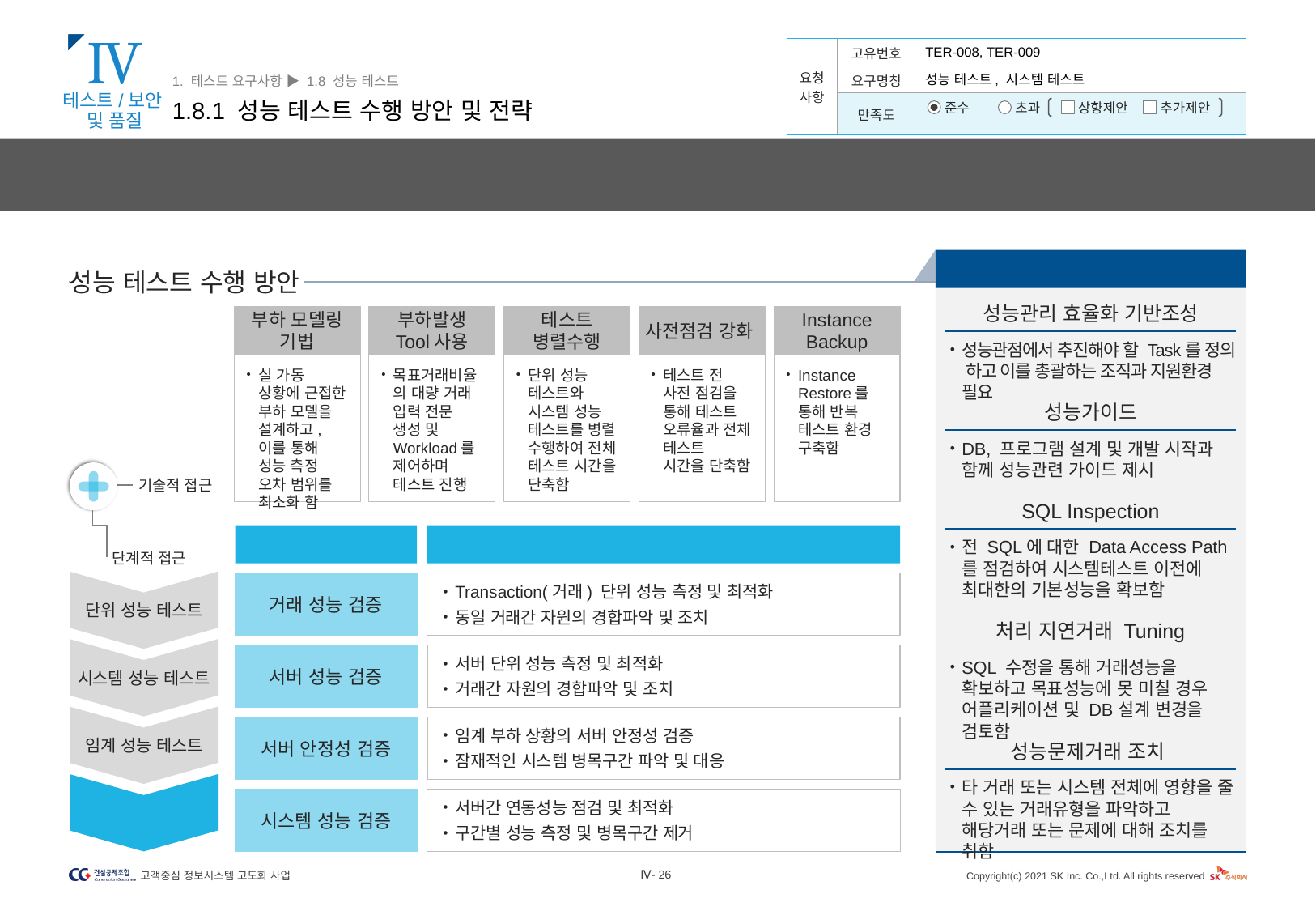

Ⅳ

테스트/보안
및 품질

1. 테스트 요구사항 ▶ 1.8 성능 테스트
1.8.1 성능 테스트 수행 방안 및 전략
TER-008, TER-009
성능 테스트, 시스템 테스트

성능 테스트를 거쳐 시스템의 성능을 확보하고 추가적으로 임계 성능 테스트를 통해 시스템 안정성을 검증합니다. 또한 성능 측정의 정확성을 확보하기 위해 전문 Tool을 사용하여 테스트를 수행합니다.

성능 확보 방안

성능 테스트 수행 방안
성능관리 효율화 기반조성
성능관점에서 추진해야 할 Task를 정의  하고 이를 총괄하는 조직과 지원환경 필요

부하 모델링
기법
실 가동 상황에 근접한 부하 모델을 설계하고, 이를 통해 성능 측정 오차 범위를 최소화 함

부하발생
Tool사용
목표거래비율의 대량 거래 입력 전문 생성 및 Workload를 제어하며 테스트 진행

테스트
병렬수행
단위 성능 테스트와
시스템 성능 테스트를 병렬 수행하여 전체 테스트 시간을 단축함

사전점검 강화
테스트 전 사전 점검을 통해 테스트 오류율과 전체 테스트
시간을 단축함

Instance
Backup
Instance Restore를
통해 반복 테스트 환경 구축함
성능가이드
DB, 프로그램 설계 및 개발 시작과 함께 성능관련 가이드 제시

기술적 접근
SQL Inspection
전 SQL에 대한 Data Access Path를 점검하여 시스템테스트 이전에 최대한의 기본성능을 확보함
목적
내용
단계적 접근
단위 성능 테스트
시스템 성능 테스트
임계 성능 테스트
통합 성능 테스트
거래 성능 검증

Transaction(거래) 단위 성능 측정 및 최적화
동일 거래간 자원의 경합파악 및 조치
처리 지연거래 Tuning
SQL 수정을 통해 거래성능을 확보하고 목표성능에 못 미칠 경우 어플리케이션 및 DB설계 변경을 검토함
서버 성능 검증

서버 단위 성능 측정 및 최적화
거래간 자원의 경합파악 및 조치
서버 안정성 검증

임계 부하 상황의 서버 안정성 검증
잠재적인 시스템 병목구간 파악 및 대응
성능문제거래 조치
타 거래 또는 시스템 전체에 영향을 줄 수 있는 거래유형을 파악하고 해당거래 또는 문제에 대해 조치를 취함
시스템 성능 검증

서버간 연동성능 점검 및 최적화
구간별 성능 측정 및 병목구간 제거